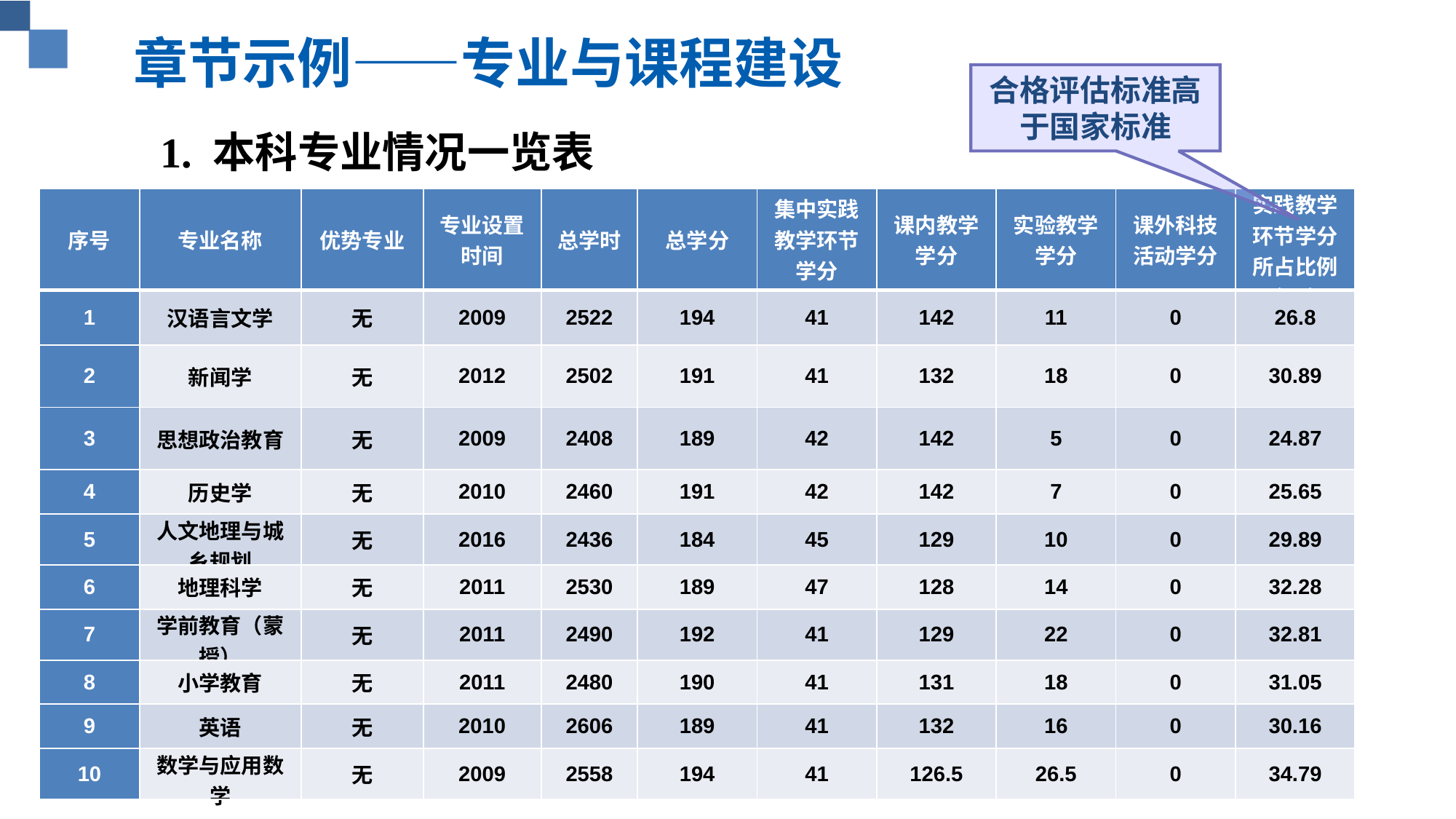

# 章节示例——专业与课程建设

合格评估标准高于国家标准
1. 本科专业情况一览表
| 序号 | 专业名称 | 优势专业 | 专业设置时间 | 总学时 | 总学分 | 集中实践教学环节学分 | 课内教学学分 | 实验教学学分 | 课外科技活动学分 | 实践教学环节学分所占比例（%） |
| --- | --- | --- | --- | --- | --- | --- | --- | --- | --- | --- |
| 1 | 汉语言文学 | 无 | 2009 | 2522 | 194 | 41 | 142 | 11 | 0 | 26.8 |
| 2 | 新闻学 | 无 | 2012 | 2502 | 191 | 41 | 132 | 18 | 0 | 30.89 |
| 3 | 思想政治教育 | 无 | 2009 | 2408 | 189 | 42 | 142 | 5 | 0 | 24.87 |
| 4 | 历史学 | 无 | 2010 | 2460 | 191 | 42 | 142 | 7 | 0 | 25.65 |
| 5 | 人文地理与城乡规划 | 无 | 2016 | 2436 | 184 | 45 | 129 | 10 | 0 | 29.89 |
| 6 | 地理科学 | 无 | 2011 | 2530 | 189 | 47 | 128 | 14 | 0 | 32.28 |
| 7 | 学前教育（蒙授） | 无 | 2011 | 2490 | 192 | 41 | 129 | 22 | 0 | 32.81 |
| 8 | 小学教育 | 无 | 2011 | 2480 | 190 | 41 | 131 | 18 | 0 | 31.05 |
| 9 | 英语 | 无 | 2010 | 2606 | 189 | 41 | 132 | 16 | 0 | 30.16 |
| 10 | 数学与应用数学 | 无 | 2009 | 2558 | 194 | 41 | 126.5 | 26.5 | 0 | 34.79 |